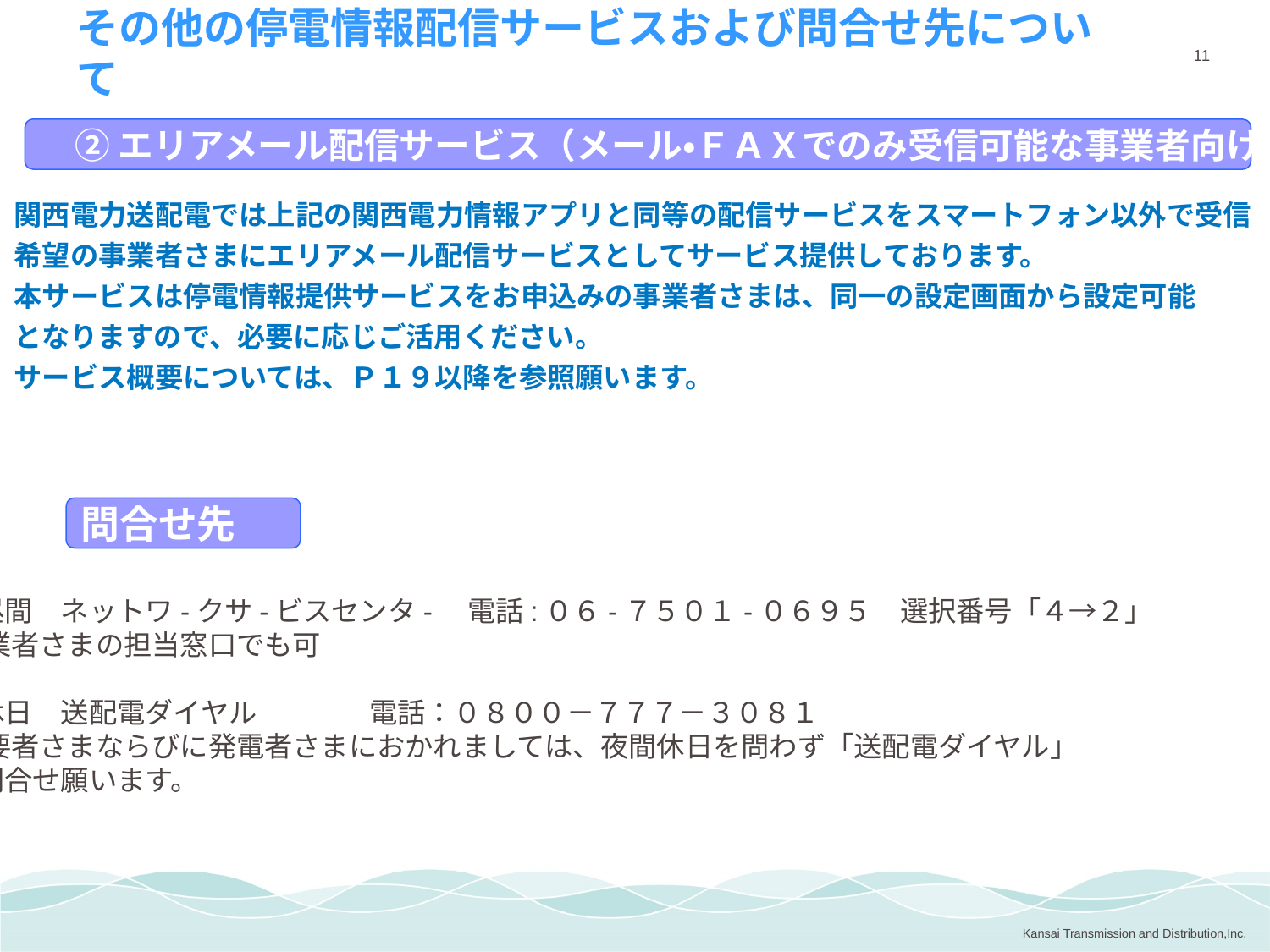

その他の停電情報配信サービスおよび問合せ先について
　② エリアメール配信サービス（メール・ＦＡＸでのみ受信可能な事業者向け）
関西電力送配電では上記の関西電力情報アプリと同等の配信サービスをスマートフォン以外で受信
希望の事業者さまにエリアメール配信サービスとしてサービス提供しております。
本サービスは停電情報提供サービスをお申込みの事業者さまは、同一の設定画面から設定可能
となりますので、必要に応じご活用ください。
サービス概要については、Ｐ１９以降を参照願います。
問合せ先
平日昼間　ネットワ-クサ-ビスセンタ-　電話:０６-７５０１-０６９５　選択番号「４→２」
※事業者さまの担当窓口でも可

夜間休日　送配電ダイヤル　　　　電話：０８００－７７７－３０８１
※需要者さまならびに発電者さまにおかれましては、夜間休日を問わず「送配電ダイヤル」
　へ問合せ願います。